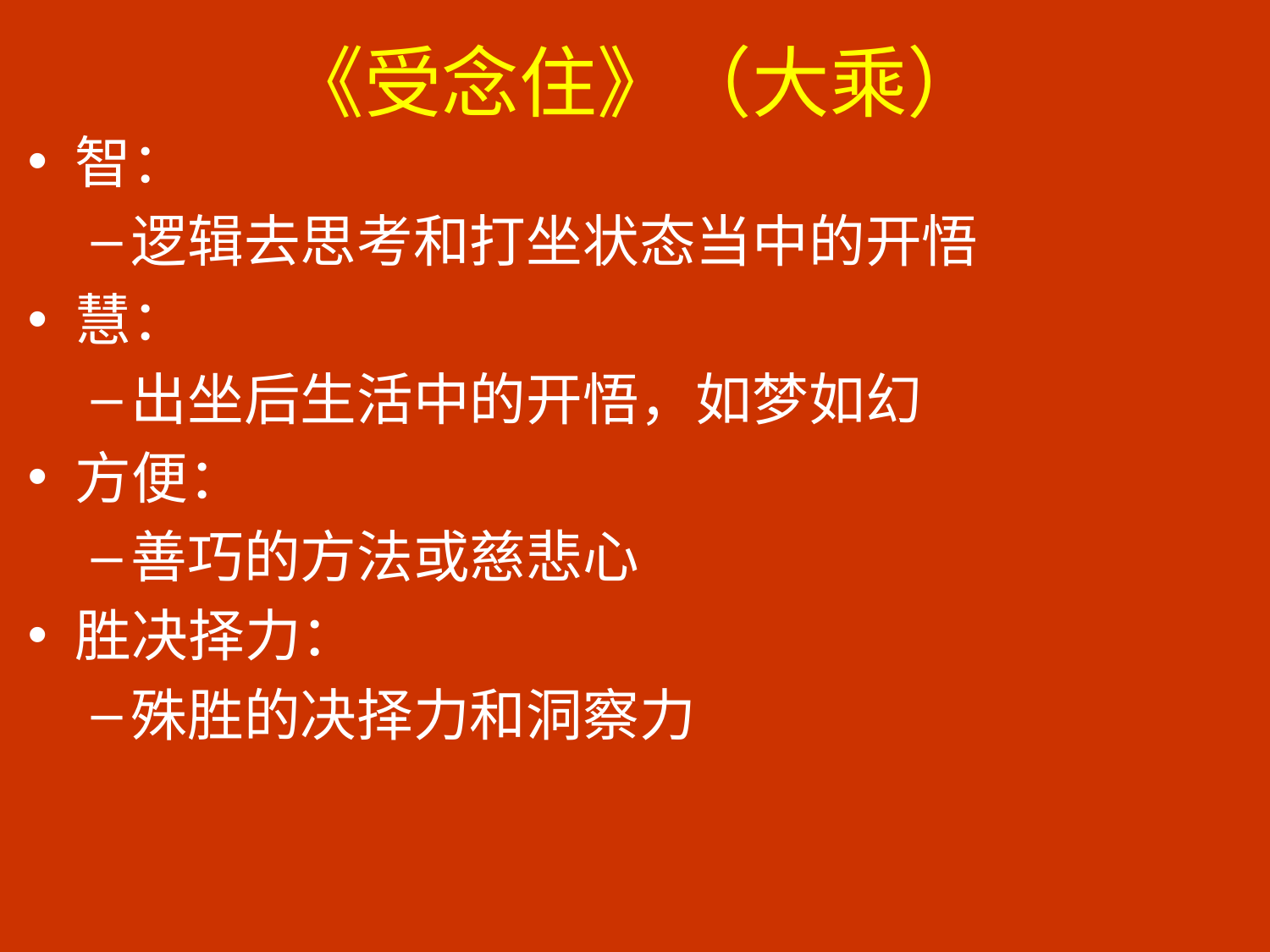

# 《受念住》（大乘）
智：
逻辑去思考和打坐状态当中的开悟
慧：
出坐后生活中的开悟，如梦如幻
方便：
善巧的方法或慈悲心
胜决择力：
殊胜的决择力和洞察力